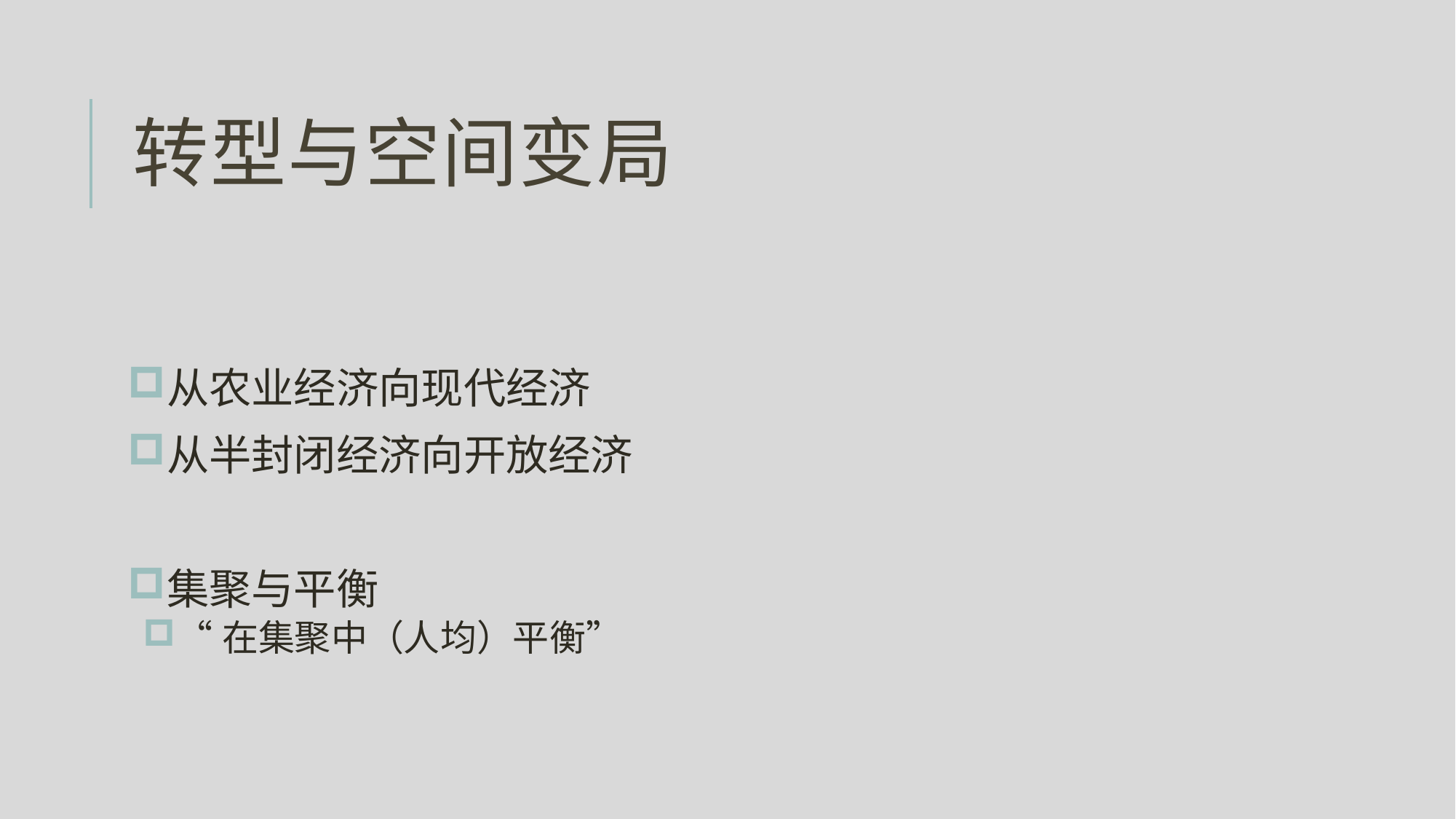

# 转型与空间变局
从农业经济向现代经济
从半封闭经济向开放经济

集聚与平衡
“在集聚中（人均）平衡”